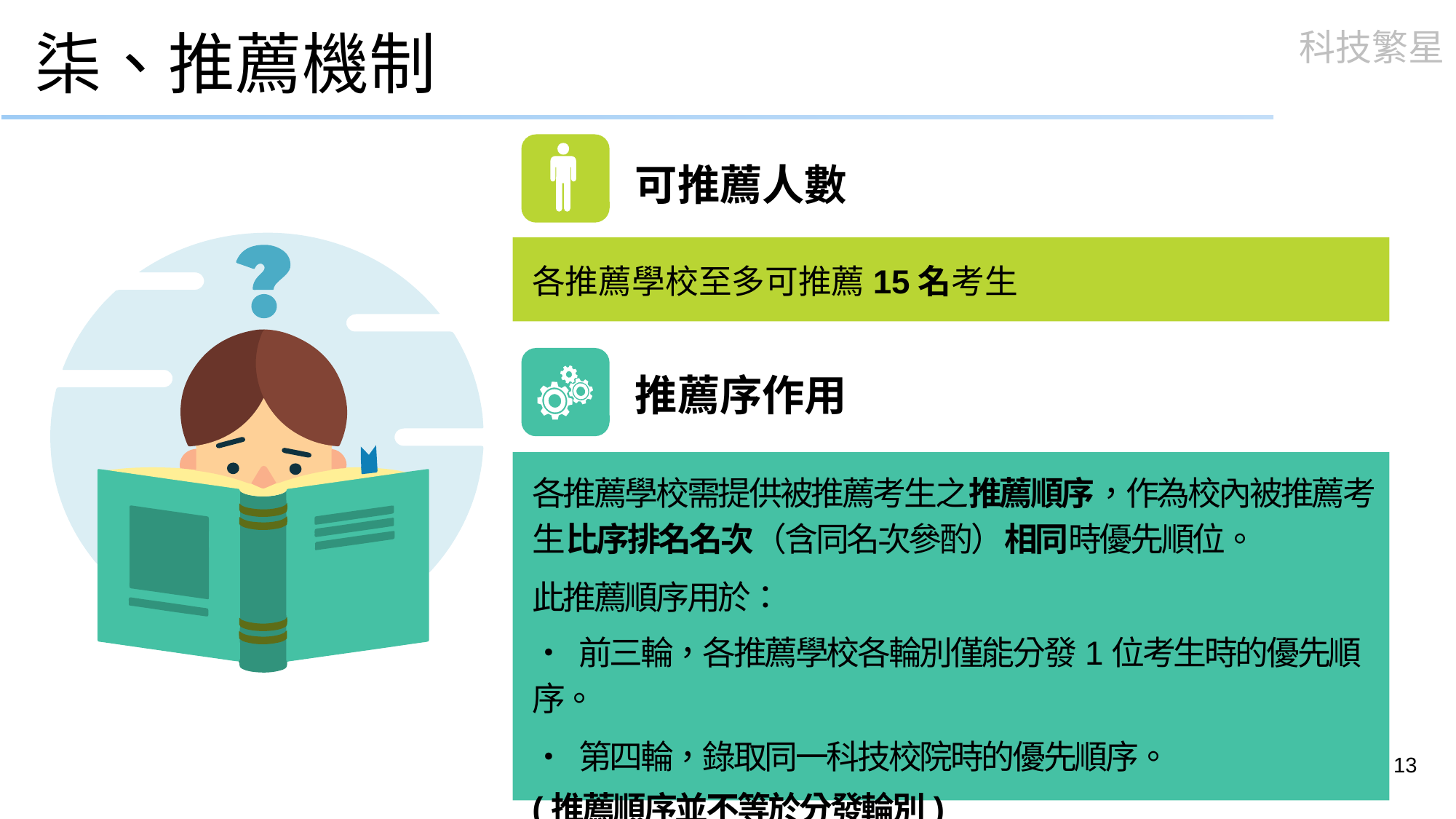

# 柒、推薦機制

可推薦人數

各推薦學校至多可推薦15名考生

推薦序作用

各推薦學校需提供被推薦考生之推薦順序，作為校內被推薦考生比序排名名次（含同名次參酌）相同時優先順位。
此推薦順序用於：
• 前三輪，各推薦學校各輪別僅能分發1位考生時的優先順序。
• 第四輪，錄取同一科技校院時的優先順序。
(推薦順序並不等於分發輪別)
13